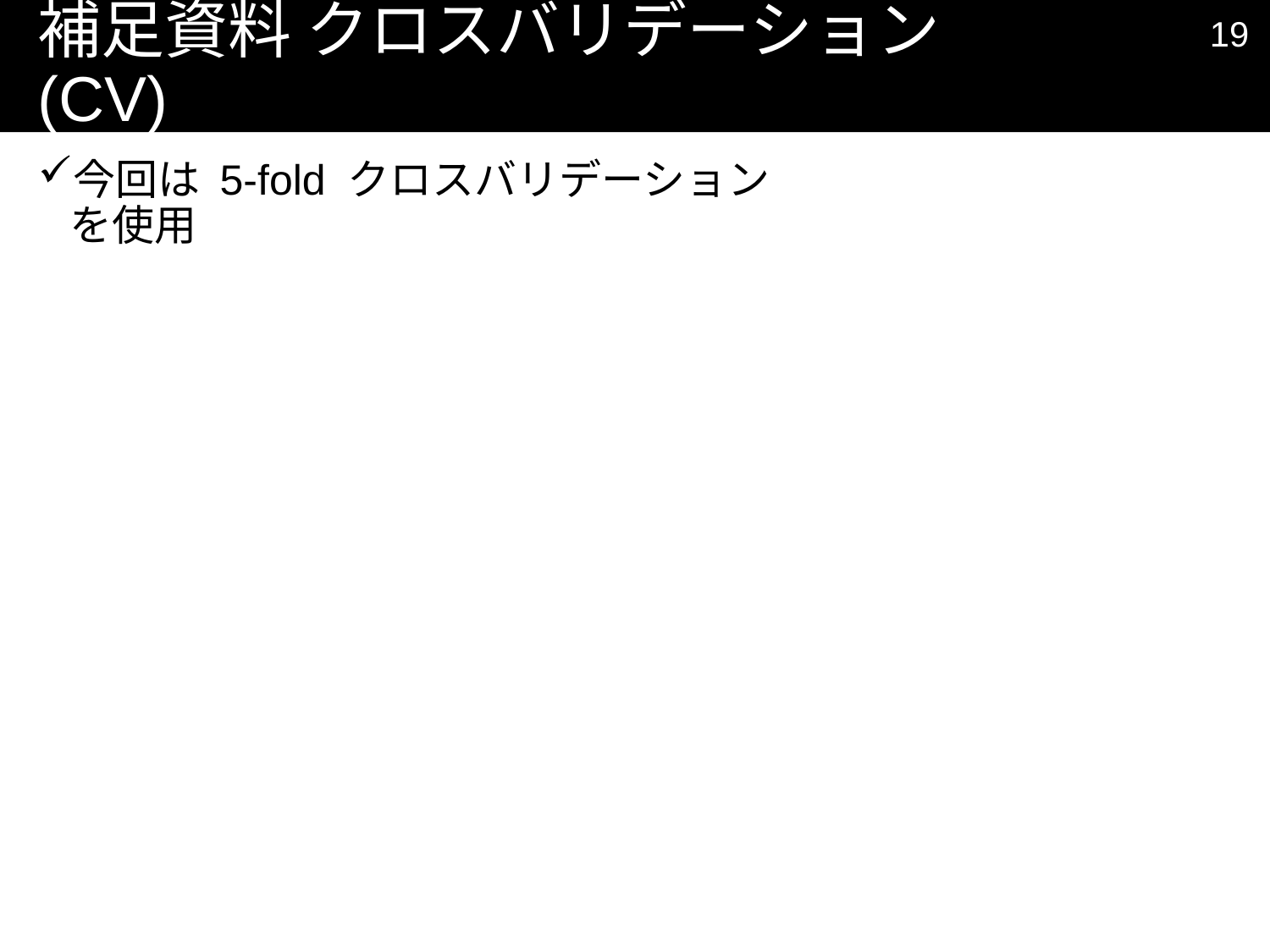

19
# 補足資料 クロスバリデーション (CV)
今回は 5-fold クロスバリデーション を使用